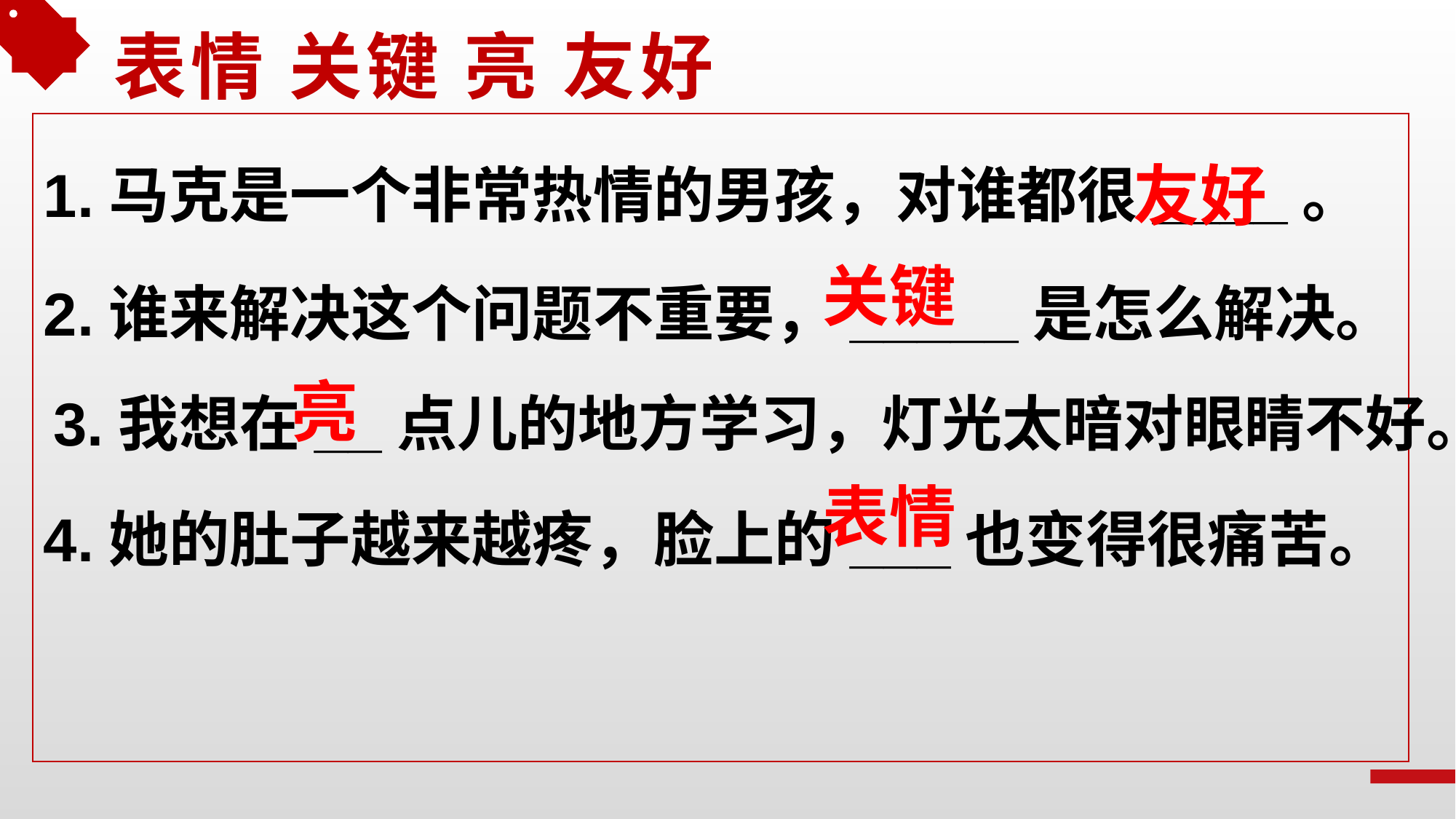

表情 关键 亮 友好
友好

1.马克是一个非常热情的男孩，对谁都很____。
关键
2.谁来解决这个问题不重要，_____是怎么解决。

亮
3.我想在__点儿的地方学习，灯光太暗对眼睛不好。
表情
4.她的肚子越来越疼，脸上的___也变得很痛苦。